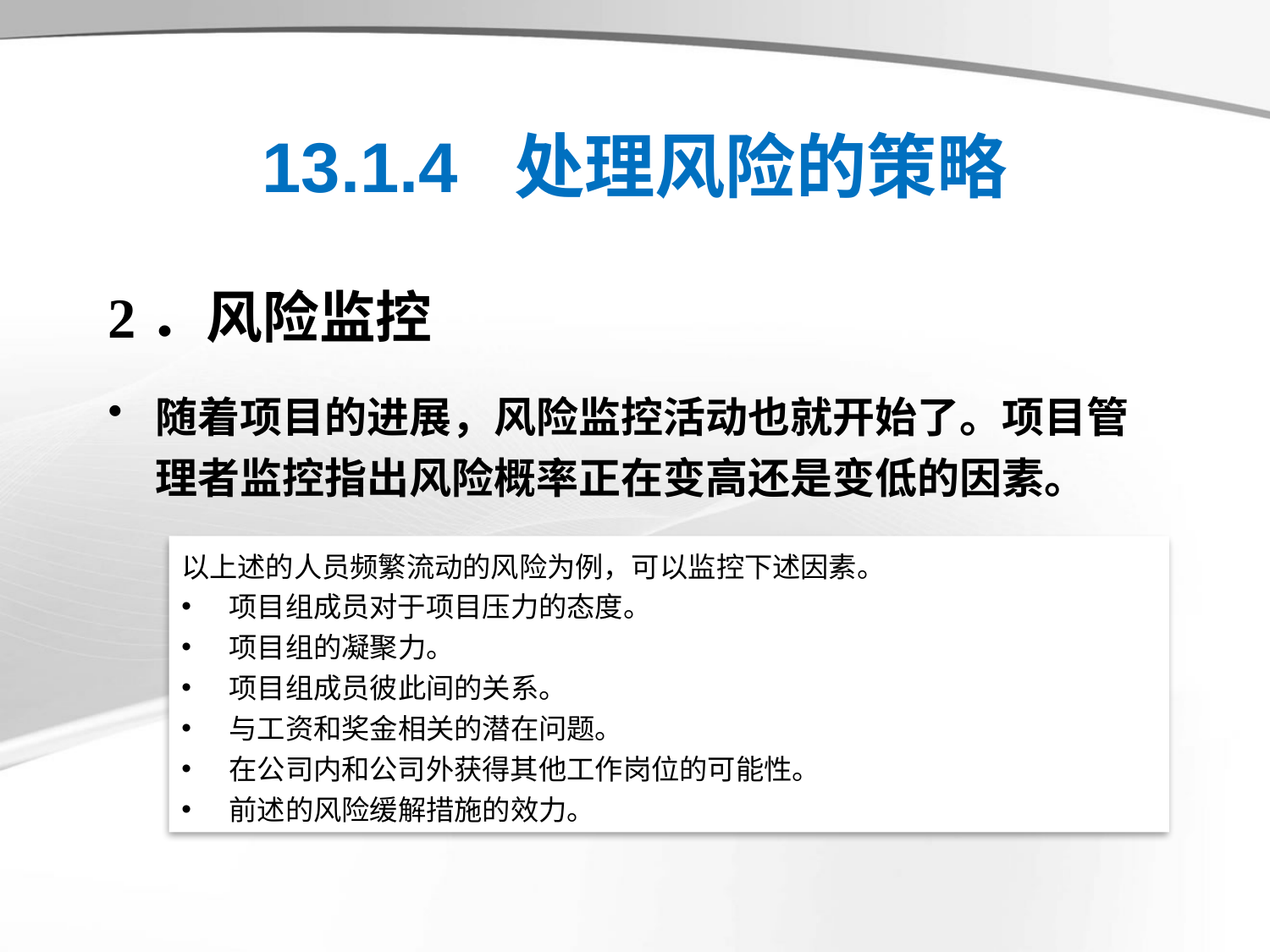

# 13.1.4  处理风险的策略
2．风险监控
随着项目的进展，风险监控活动也就开始了。项目管理者监控指出风险概率正在变高还是变低的因素。

以上述的人员频繁流动的风险为例，可以监控下述因素。
项目组成员对于项目压力的态度。
项目组的凝聚力。
项目组成员彼此间的关系。
与工资和奖金相关的潜在问题。
在公司内和公司外获得其他工作岗位的可能性。
前述的风险缓解措施的效力。